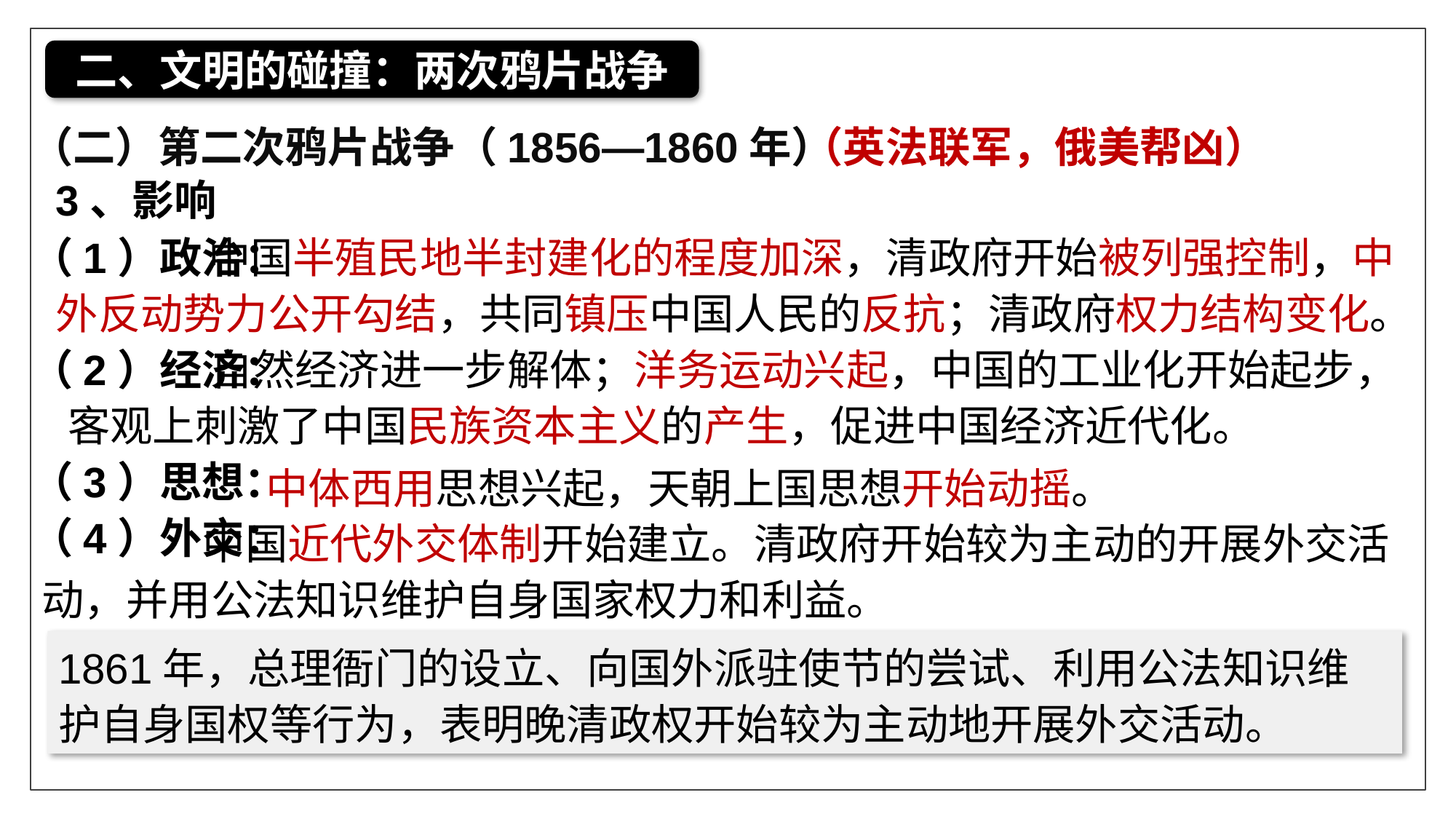

二、文明的碰撞：两次鸦片战争
（二）第二次鸦片战争（1856—1860年）
（英法联军，俄美帮凶）
3、影响
（1）政治：

（2）经济：

（3）思想：
（4）外交：

               中国半殖民地半封建化的程度加深，清政府开始被列强控制，中外反动势力公开勾结，共同镇压中国人民的反抗；清政府权力结构变化。
              自然经济进一步解体；洋务运动兴起，中国的工业化开始起步，客观上刺激了中国民族资本主义的产生，促进中国经济近代化。
中体西用思想兴起，天朝上国思想开始动摇。
                中国近代外交体制开始建立。清政府开始较为主动的开展外交活动，并用公法知识维护自身国家权力和利益。
1861年，总理衙门的设立、向国外派驻使节的尝试、利用公法知识维护自身国权等行为，表明晚清政权开始较为主动地开展外交活动。